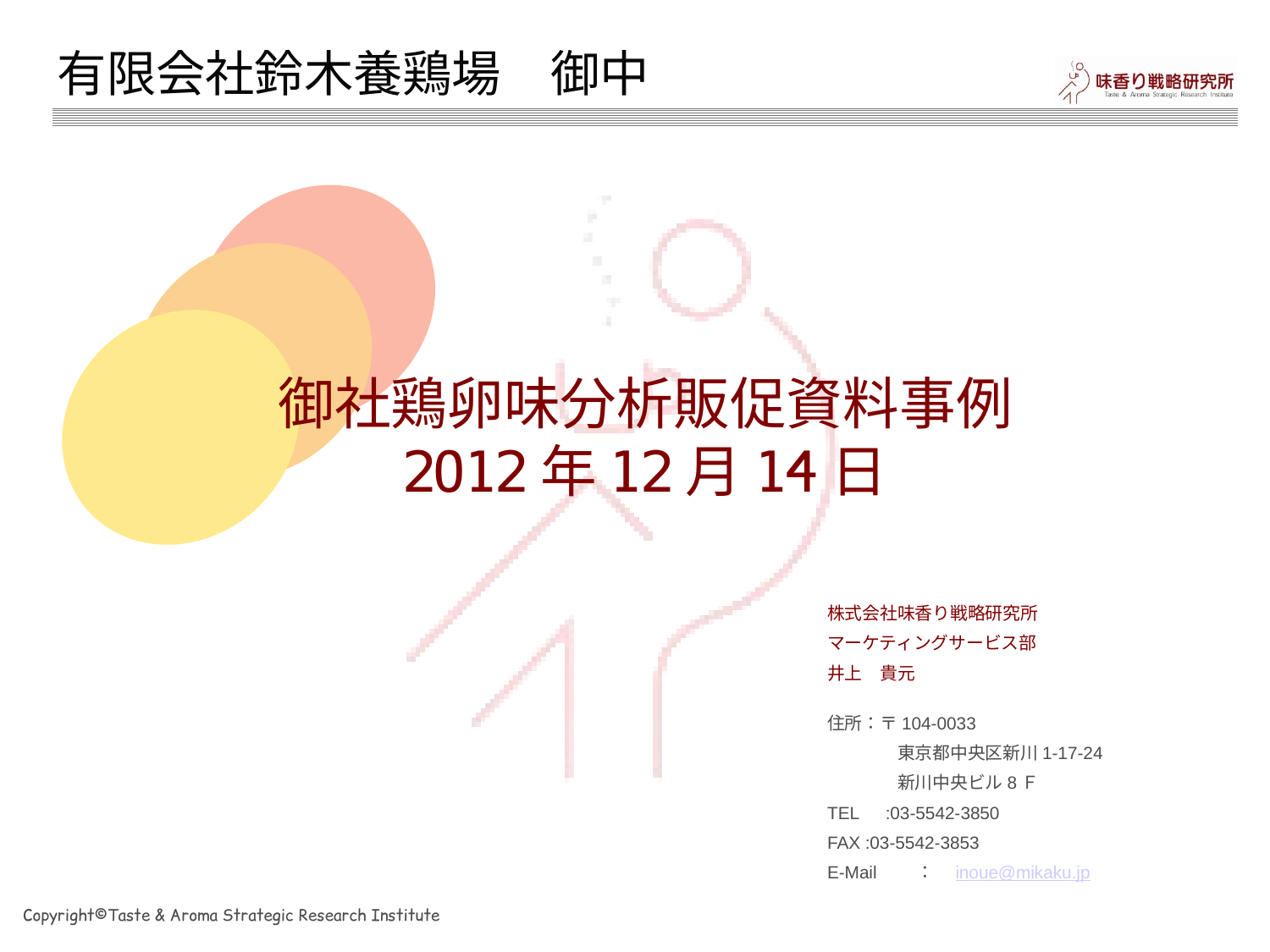

有限会社鈴木養鶏場　御中

# 御社鶏卵味分析販促資料事例 2012年12月14日
株式会社味香り戦略研究所
マーケティングサービス部
井上　貴元
住所：〒104-0033
　　　　東京都中央区新川1-17-24
　　　　新川中央ビル8Ｆ
TEL　:03-5542-3850
FAX :03-5542-3853
E-Mail　　：　inoue@mikaku.jp